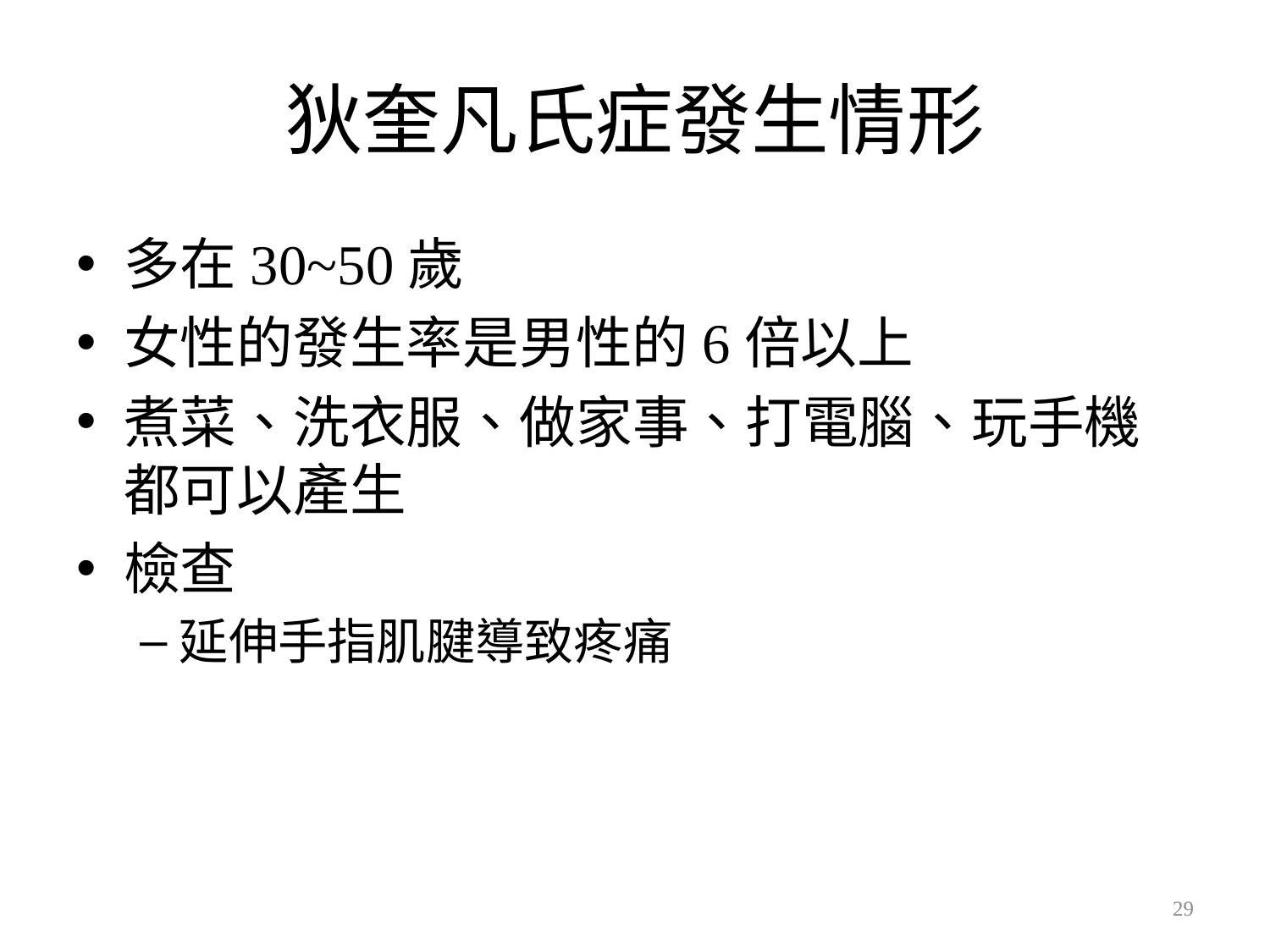

# 狄奎凡氏症發生情形
多在30~50歲
女性的發生率是男性的6倍以上
煮菜、洗衣服、做家事、打電腦、玩手機都可以產生
檢查
延伸手指肌腱導致疼痛

29